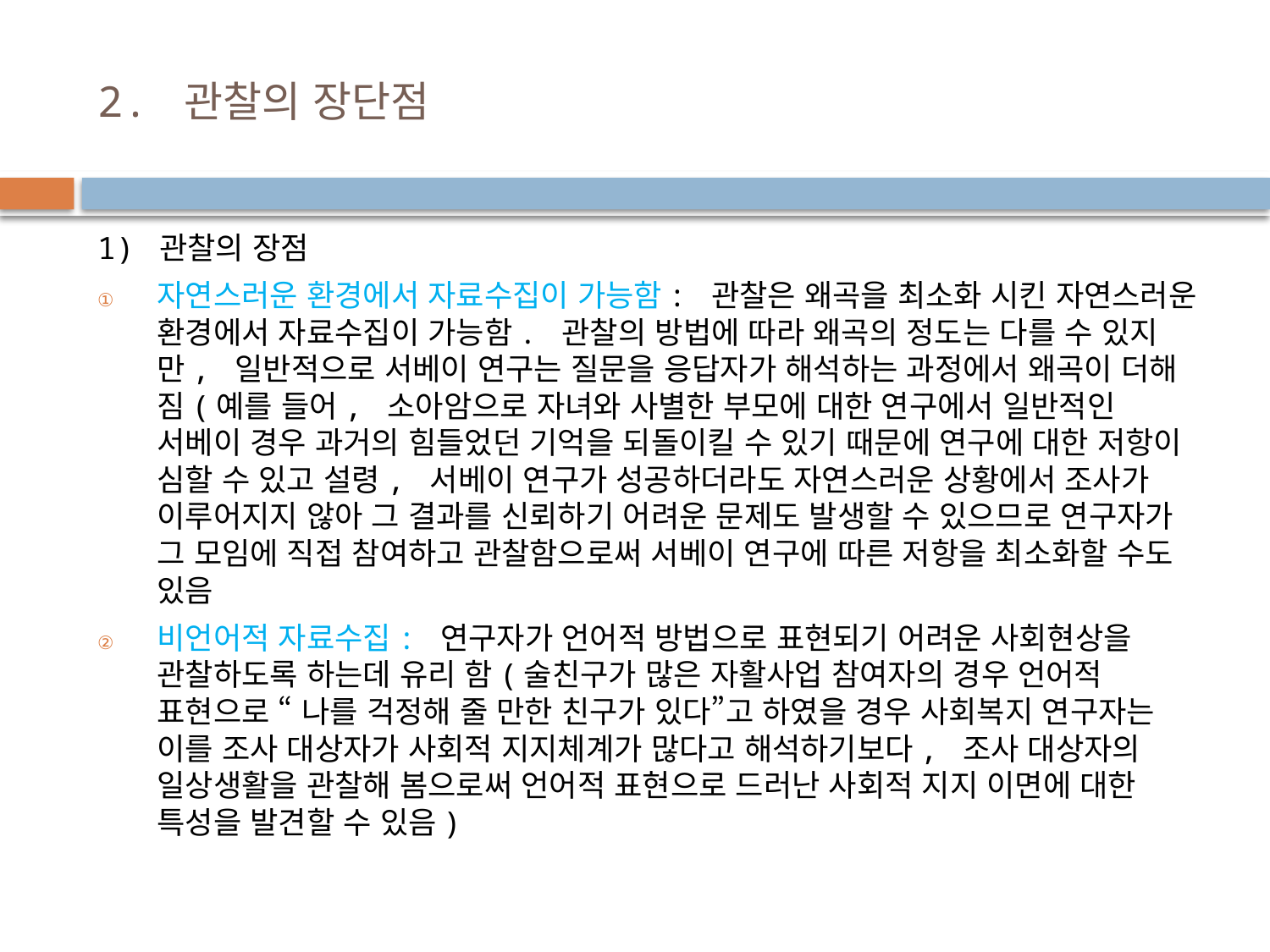

# 2. 관찰의 장단점
1) 관찰의 장점
자연스러운 환경에서 자료수집이 가능함: 관찰은 왜곡을 최소화 시킨 자연스러운 환경에서 자료수집이 가능함. 관찰의 방법에 따라 왜곡의 정도는 다를 수 있지만, 일반적으로 서베이 연구는 질문을 응답자가 해석하는 과정에서 왜곡이 더해 짐(예를 들어, 소아암으로 자녀와 사별한 부모에 대한 연구에서 일반적인 서베이 경우 과거의 힘들었던 기억을 되돌이킬 수 있기 때문에 연구에 대한 저항이 심할 수 있고 설령, 서베이 연구가 성공하더라도 자연스러운 상황에서 조사가 이루어지지 않아 그 결과를 신뢰하기 어려운 문제도 발생할 수 있으므로 연구자가 그 모임에 직접 참여하고 관찰함으로써 서베이 연구에 따른 저항을 최소화할 수도 있음
비언어적 자료수집: 연구자가 언어적 방법으로 표현되기 어려운 사회현상을 관찰하도록 하는데 유리 함(술친구가 많은 자활사업 참여자의 경우 언어적 표현으로 “ 나를 걱정해 줄 만한 친구가 있다”고 하였을 경우 사회복지 연구자는 이를 조사 대상자가 사회적 지지체계가 많다고 해석하기보다, 조사 대상자의 일상생활을 관찰해 봄으로써 언어적 표현으로 드러난 사회적 지지 이면에 대한 특성을 발견할 수 있음)